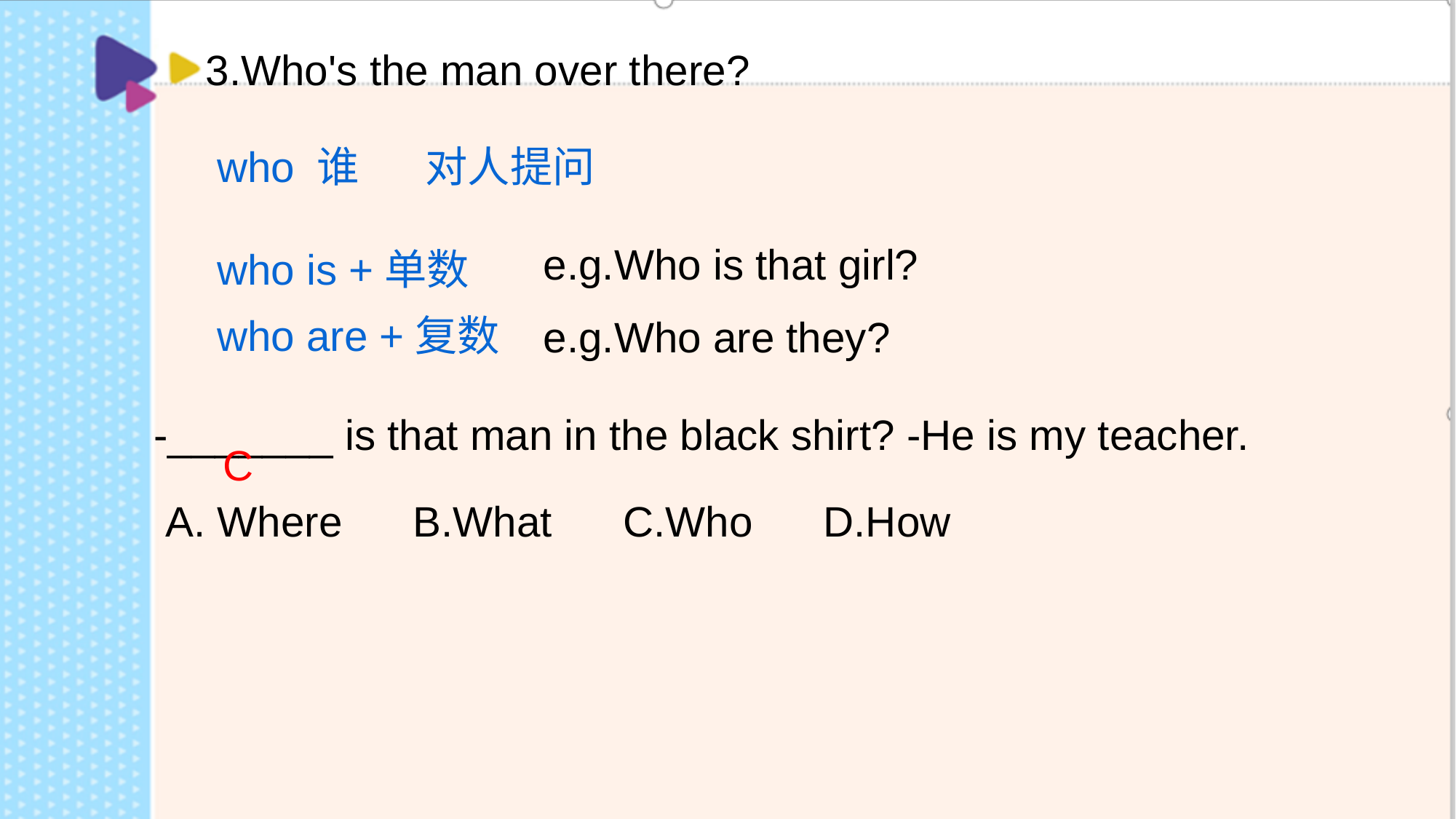

3.Who's the man over there?
  who 谁       对人提问
  who is +单数
  who are +复数
  e.g.Who is that girl?
  e.g.Who are they?
-_______ is that man in the black shirt? -He is my teacher. A. Where      B.What      C.Who      D.How
  C